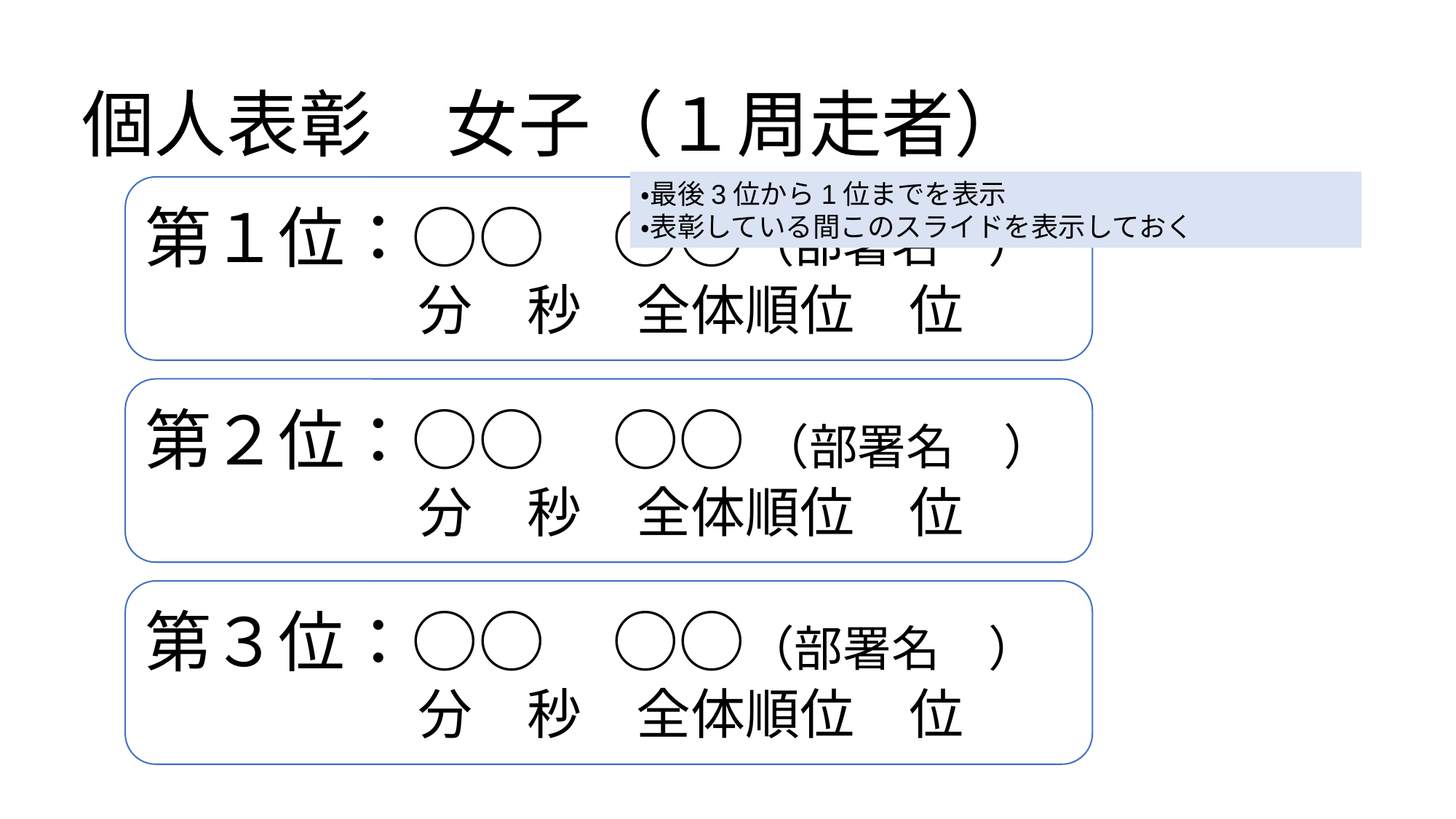

# 個人表彰　女子（１周走者）

・最後3位から1位までを表示
・表彰している間このスライドを表示しておく
第１位：○○　○○（部署名　）
　　　　　分　秒　全体順位　位
第２位：○○　○○ （部署名　）
　　　　　分　秒　全体順位　位
第３位：○○　○○（部署名　）
　　　　　分　秒　全体順位　位